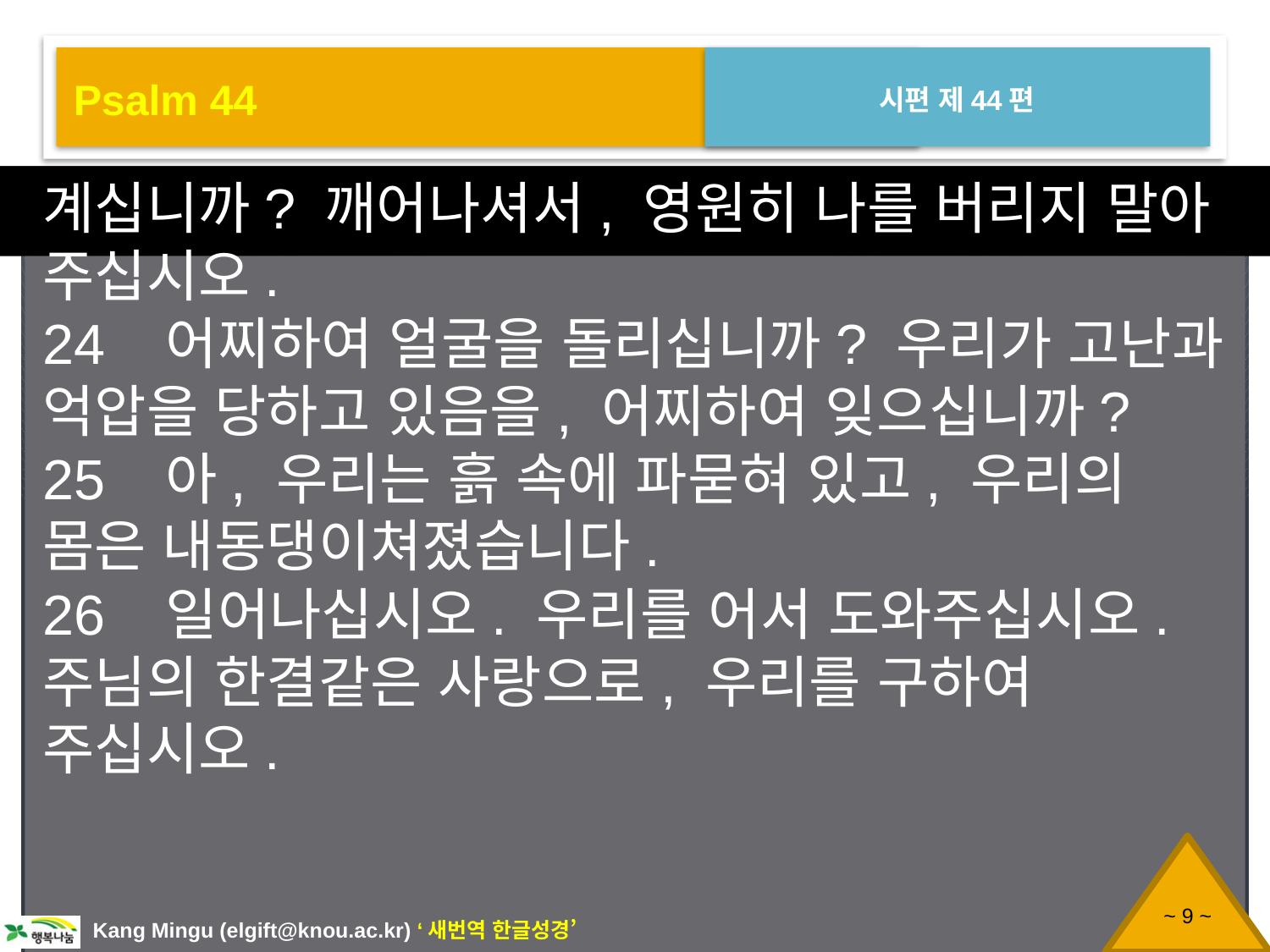

Psalm 44
시편 제44편
계십니까? 깨어나셔서, 영원히 나를 버리지 말아 주십시오.
24   어찌하여 얼굴을 돌리십니까? 우리가 고난과 억압을 당하고 있음을, 어찌하여 잊으십니까?
25   아, 우리는 흙 속에 파묻혀 있고, 우리의 몸은 내동댕이쳐졌습니다.
26   일어나십시오. 우리를 어서 도와주십시오. 주님의 한결같은 사랑으로, 우리를 구하여 주십시오.